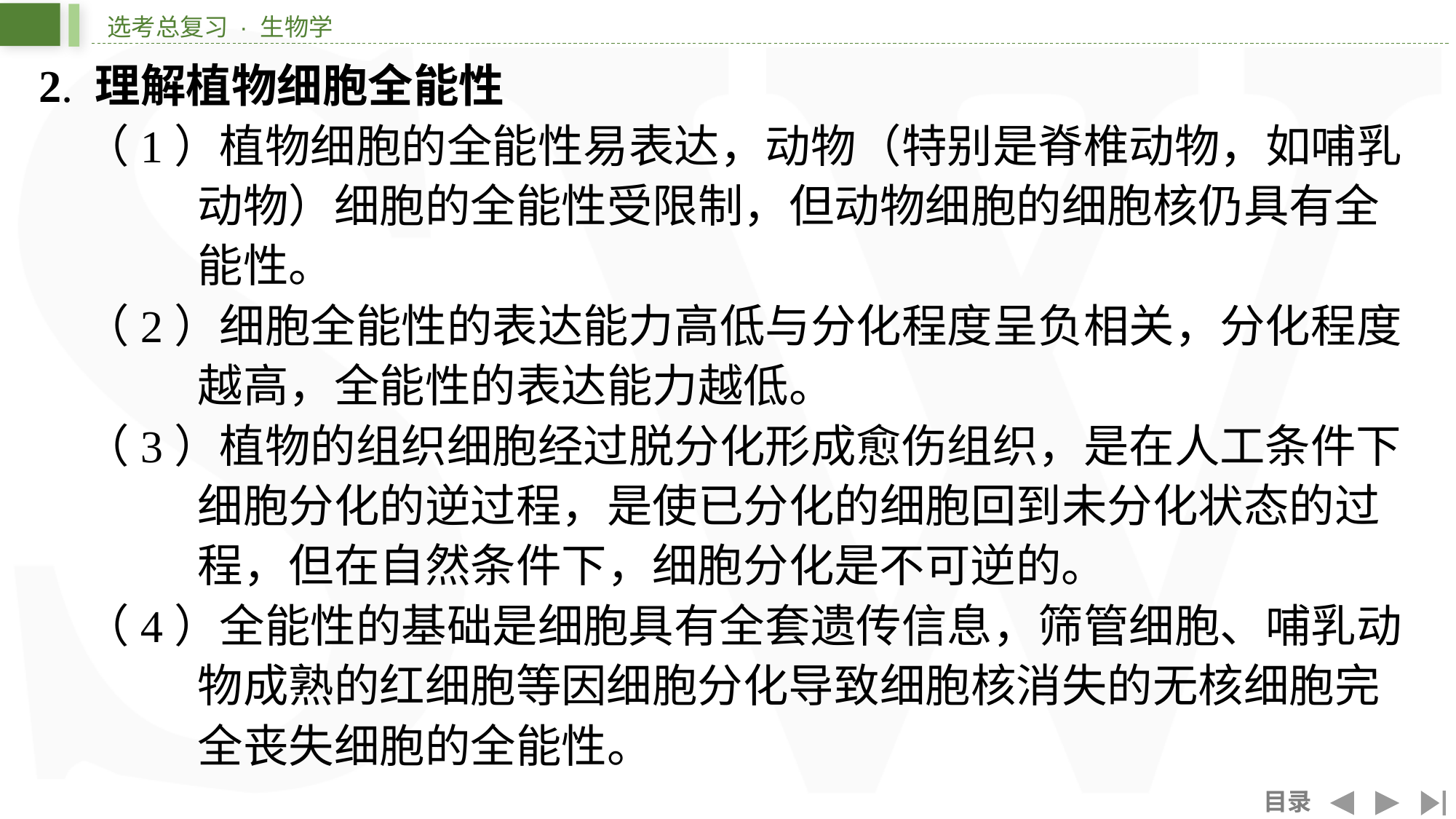

2. 理解植物细胞全能性
（1）植物细胞的全能性易表达，动物（特别是脊椎动物，如哺乳
动物）细胞的全能性受限制，但动物细胞的细胞核仍具有全
能性。
（2）细胞全能性的表达能力高低与分化程度呈负相关，分化程度
越高，全能性的表达能力越低。
（3）植物的组织细胞经过脱分化形成愈伤组织，是在人工条件下
细胞分化的逆过程，是使已分化的细胞回到未分化状态的过
程，但在自然条件下，细胞分化是不可逆的。
（4）全能性的基础是细胞具有全套遗传信息，筛管细胞、哺乳动
物成熟的红细胞等因细胞分化导致细胞核消失的无核细胞完
全丧失细胞的全能性。